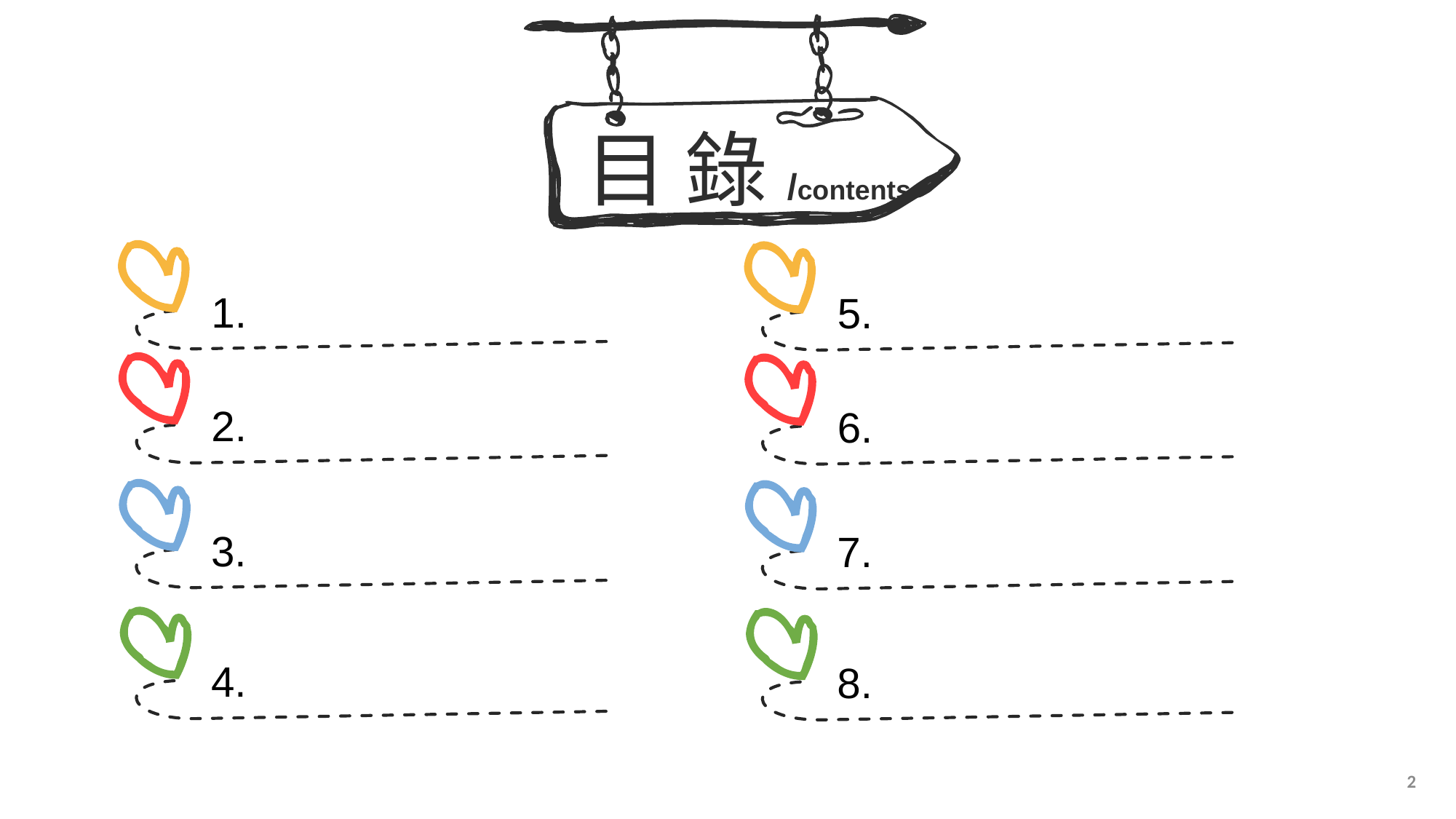

目 錄/contents

1.
5.

2.
6.

3.
7.

4.
8.

2